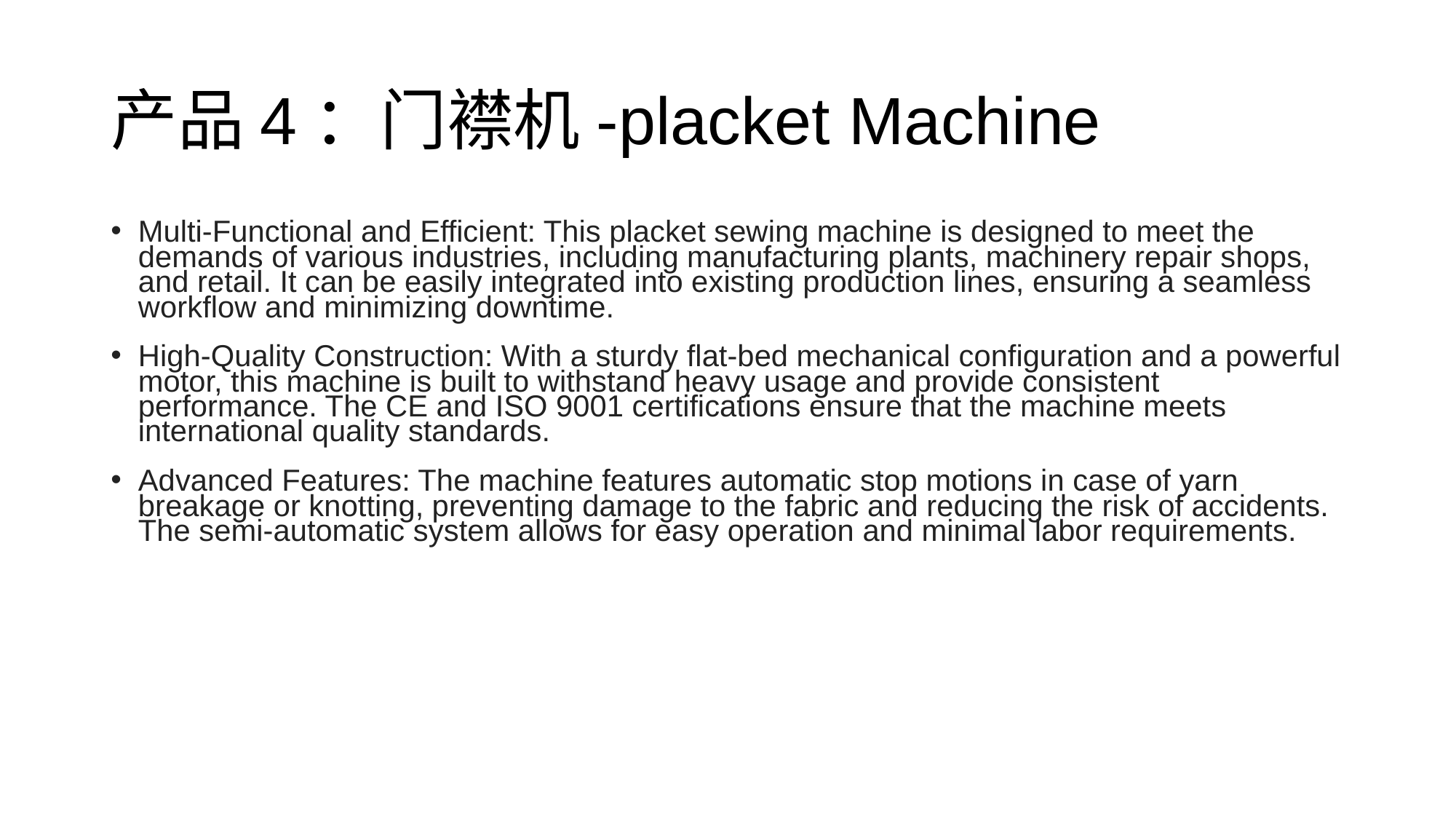

# 产品4：门襟机-placket Machine
Multi-Functional and Efficient: This placket sewing machine is designed to meet the demands of various industries, including manufacturing plants, machinery repair shops, and retail. It can be easily integrated into existing production lines, ensuring a seamless workflow and minimizing downtime.
High-Quality Construction: With a sturdy flat-bed mechanical configuration and a powerful motor, this machine is built to withstand heavy usage and provide consistent performance. The CE and ISO 9001 certifications ensure that the machine meets international quality standards.
Advanced Features: The machine features automatic stop motions in case of yarn breakage or knotting, preventing damage to the fabric and reducing the risk of accidents. The semi-automatic system allows for easy operation and minimal labor requirements.